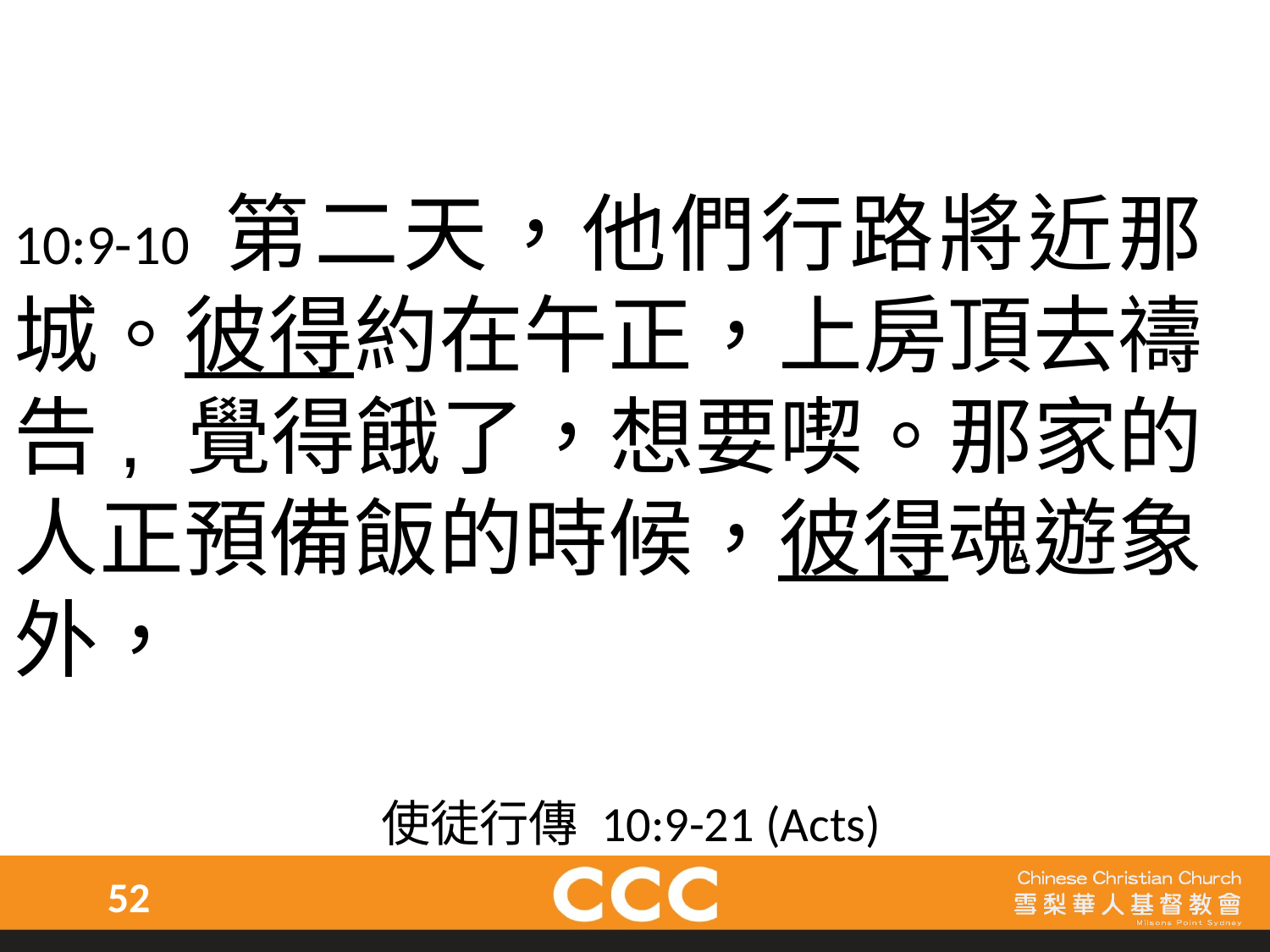

10:9-10 第二天，他們行路將近那城。彼得約在午正，上房頂去禱告, 覺得餓了，想要喫。那家的人正預備飯的時候，彼得魂遊象外，
使徒行傳 10:9-21 (Acts)
52